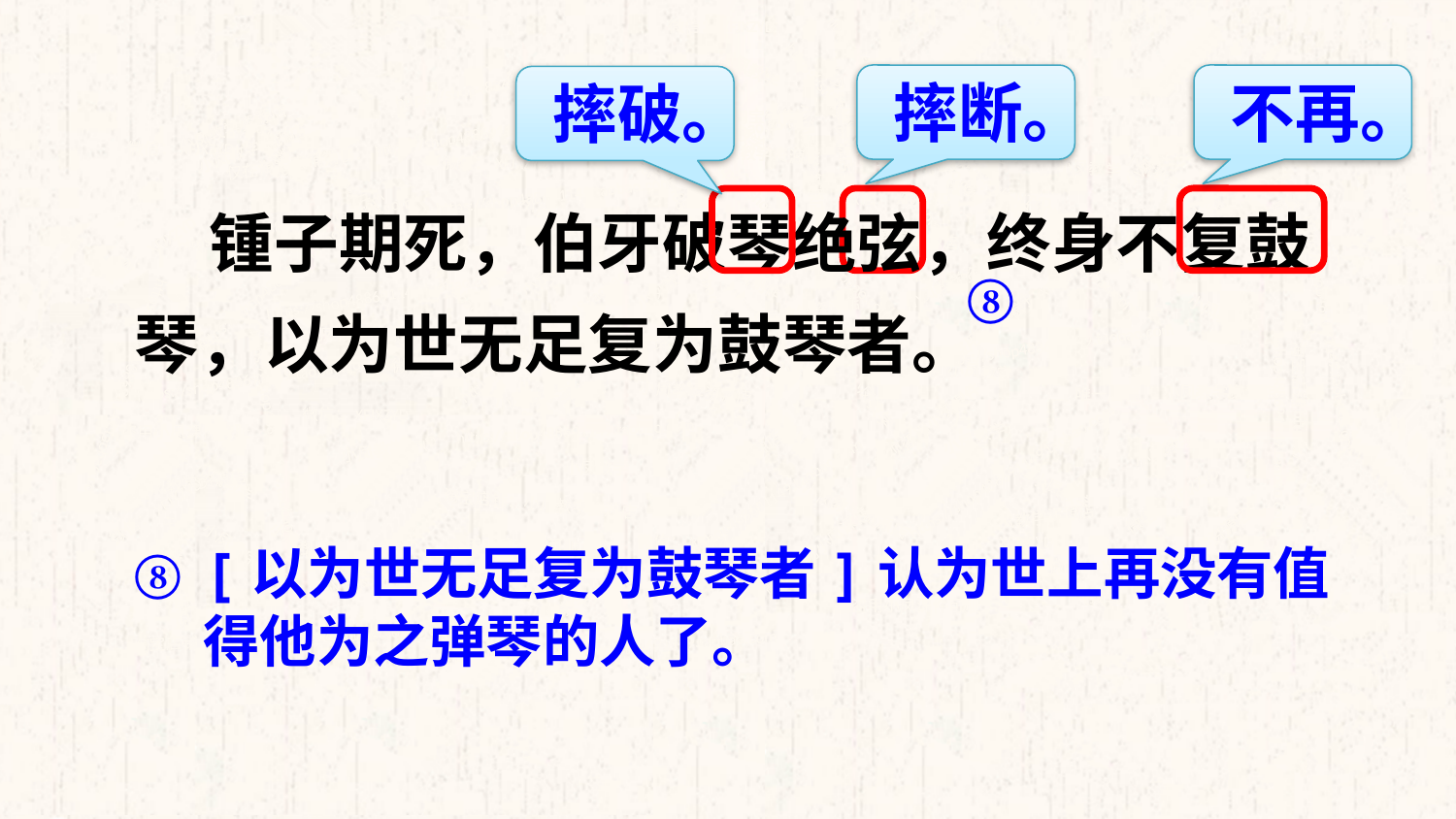

微信：XFJXZYD
小凤教学
微信：XFJXZYD
摔断。

不再。

https://shop488691149.taobao.com
摔破。

小凤教学资源店
https://shop488691149.taobao.com
小凤教学资源店
仅在淘宝销售
小凤教学资源店
小凤教学
仅在淘宝店铺销售：https://shop488691149.taobao.com
https://shop488691149.taobao.com
https://shop488691149.taobao.com
小凤教学资源店
小凤教学资源店
微信：XFJXZYD
小凤教学
小凤教学
小凤教学
小凤教学资源店
小凤教学资源店
小凤教学资源店
微信：XFJXZYD
小凤教学
    锺子期死，伯牙破琴绝弦，终身不复鼓琴，以为世无足复为鼓琴者。
https://shop488691149.taobao.com
微信：XFJXZYD
小凤教学资源店
微信：XFJXZYD
微信：XFJXZYD
小凤教学

微信：XFJXZYD
小凤教学资源店
小凤教学
https://shop488691149.taobao.com
https://shop488691149.taobao.com
https://shop488691149.taobao.com
小凤教学资源店
盗用小凤课件可耻
https://shop488691149.taobao.com
小凤教学资源店
小凤教学
https://shop488691149.taobao.com
小凤教学资源店
微信：XFJXZYD
https://shop488691149.taobao.com
⑧
小凤制作
小凤教学
小凤教学资源店
https://shop488691149.taobao.com
小凤教学
https://shop488691149.taobao.com
https://shop488691149.taobao.com
小凤教学资源店
鄙视盗用小凤课件
小凤教学资源店
https://shop488691149.taobao.com
微信：XFJXZYD
小凤教学
小凤教学
https://shop488691149.taobao.com
小凤教学资源店
小凤教学资源店
唯一店铺
小凤教学资源店
https://shop488691149.taobao.com
小凤教学
微信：XFJXZYD
鄙视盗用小凤课件
https://shop488691149.taobao.com
盗用小凤课件可耻
微信：XFJXZYD
小凤教学
小凤教学
https://shop488691149.taobao.com
小凤教学
淘宝店铺https://shop488691149.taobao.com
小凤教学
微信：XFJXZYD
小凤教学资源店
https://shop488691149.taobao.com
微信：XFJXZYD
小凤教学
小凤教学资源店
小凤教学
https://shop488691149.taobao.com
淘宝店铺：小凤教学资源店
小凤教学资源店
微信：XFJXZYD
微信：XFJXZYD
小凤教学资源店
盗用小凤课件可耻
[以为世无足复为鼓琴者]认为世上再没有值得他为之弹琴的人了。
⑧
鄙视盗用小凤课件
小凤教学资源店
小凤教学资源店
小凤教学资源店
小凤教学资源店
小凤教学资源店
微信：XFJXZYD
小凤教学资源店
小凤教学
小凤教学
小凤教学
盗用小凤课件可耻
淘宝店铺：https://shop488691149.taobao.com
淘宝唯一店铺：https://shop488691149.taobao.com